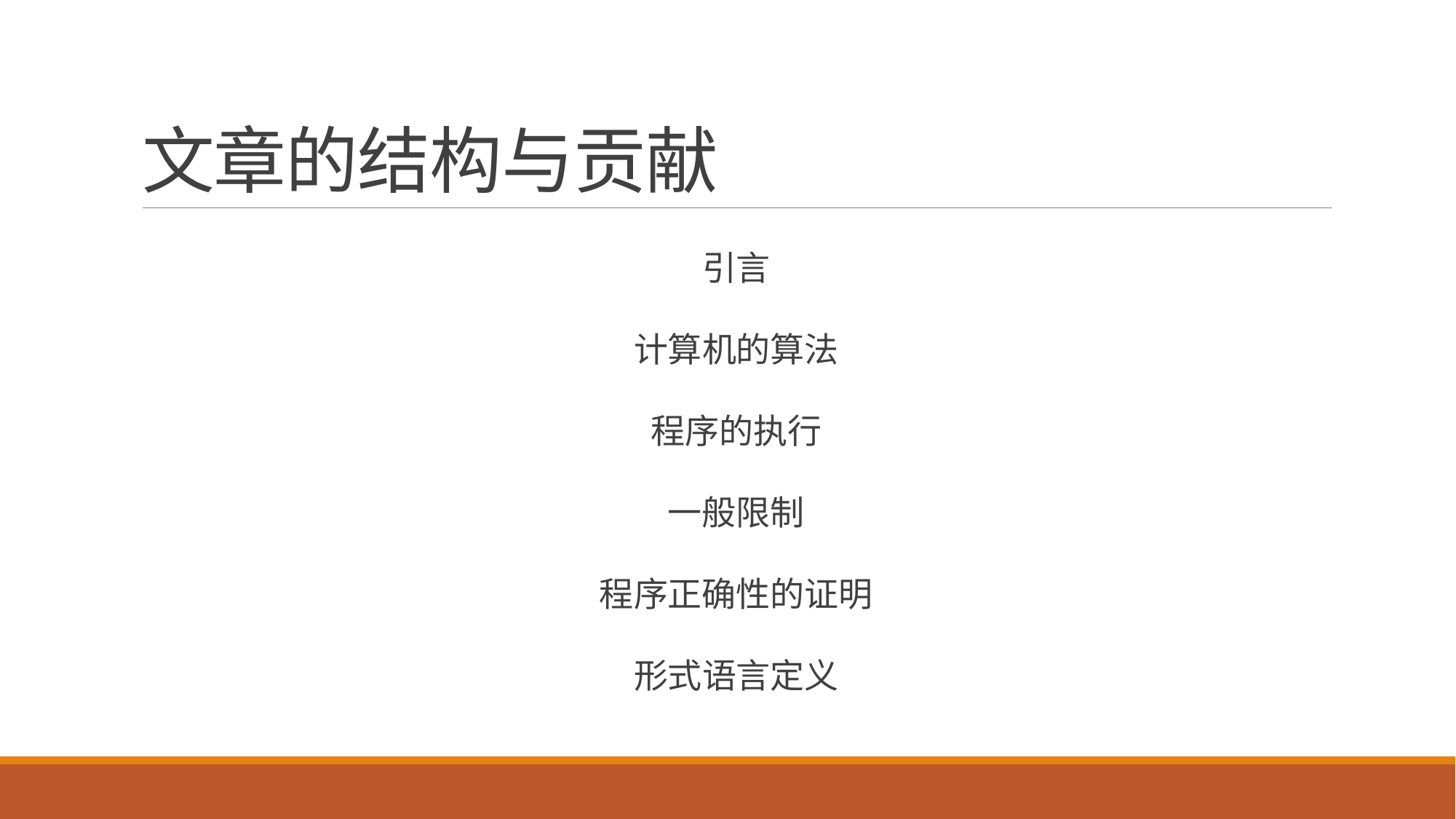

# 文章的结构与贡献
引言
计算机的算法
程序的执行
一般限制
程序正确性的证明
形式语言定义